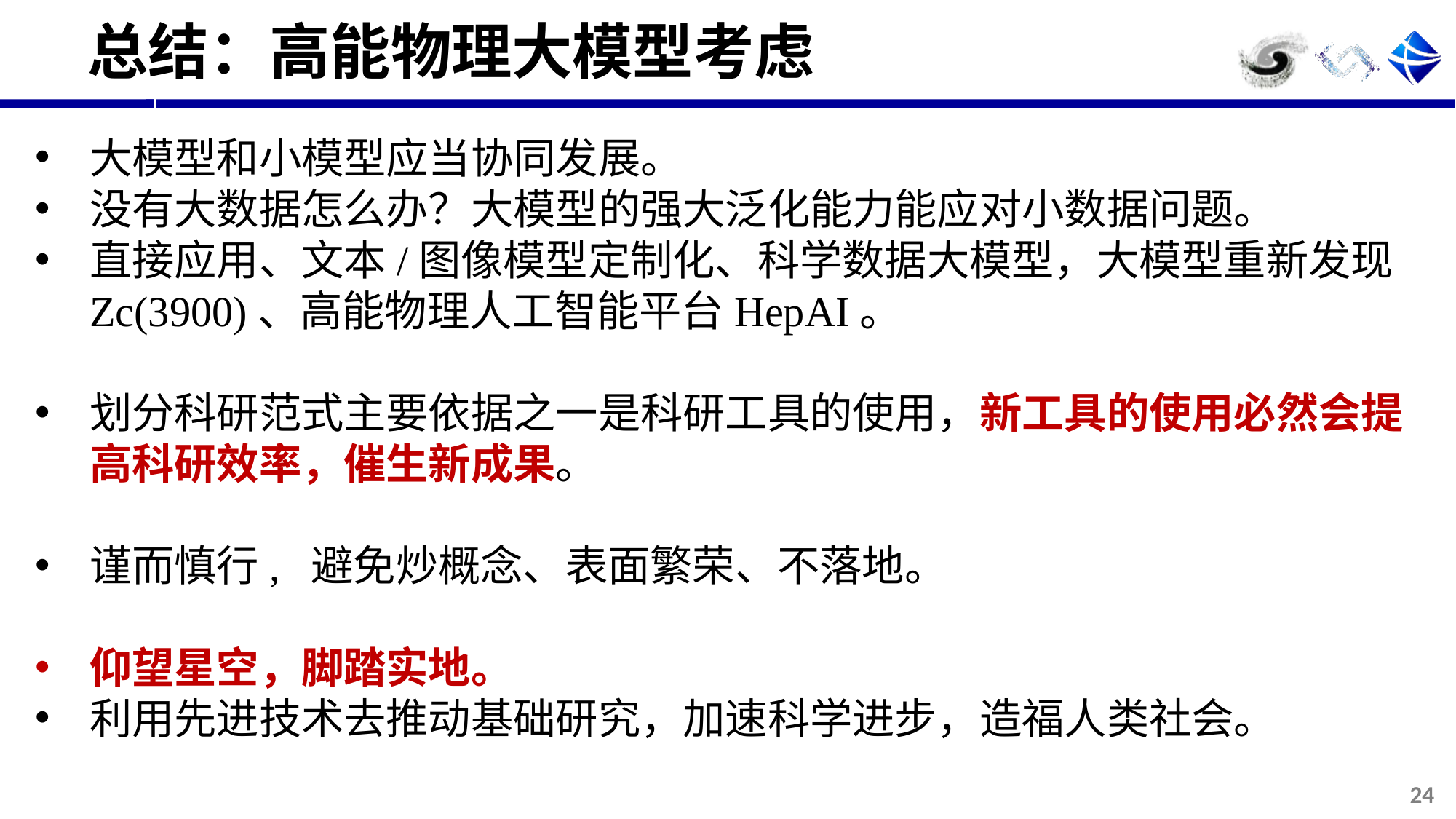

# 总结：高能物理大模型考虑
大模型和小模型应当协同发展。
没有大数据怎么办？大模型的强大泛化能力能应对小数据问题。
直接应用、文本/图像模型定制化、科学数据大模型，大模型重新发现Zc(3900)、高能物理人工智能平台HepAI。

划分科研范式主要依据之一是科研工具的使用，新工具的使用必然会提高科研效率，催生新成果。

谨而慎行,  避免炒概念、表面繁荣、不落地。

仰望星空，脚踏实地。
利用先进技术去推动基础研究，加速科学进步，造福人类社会。